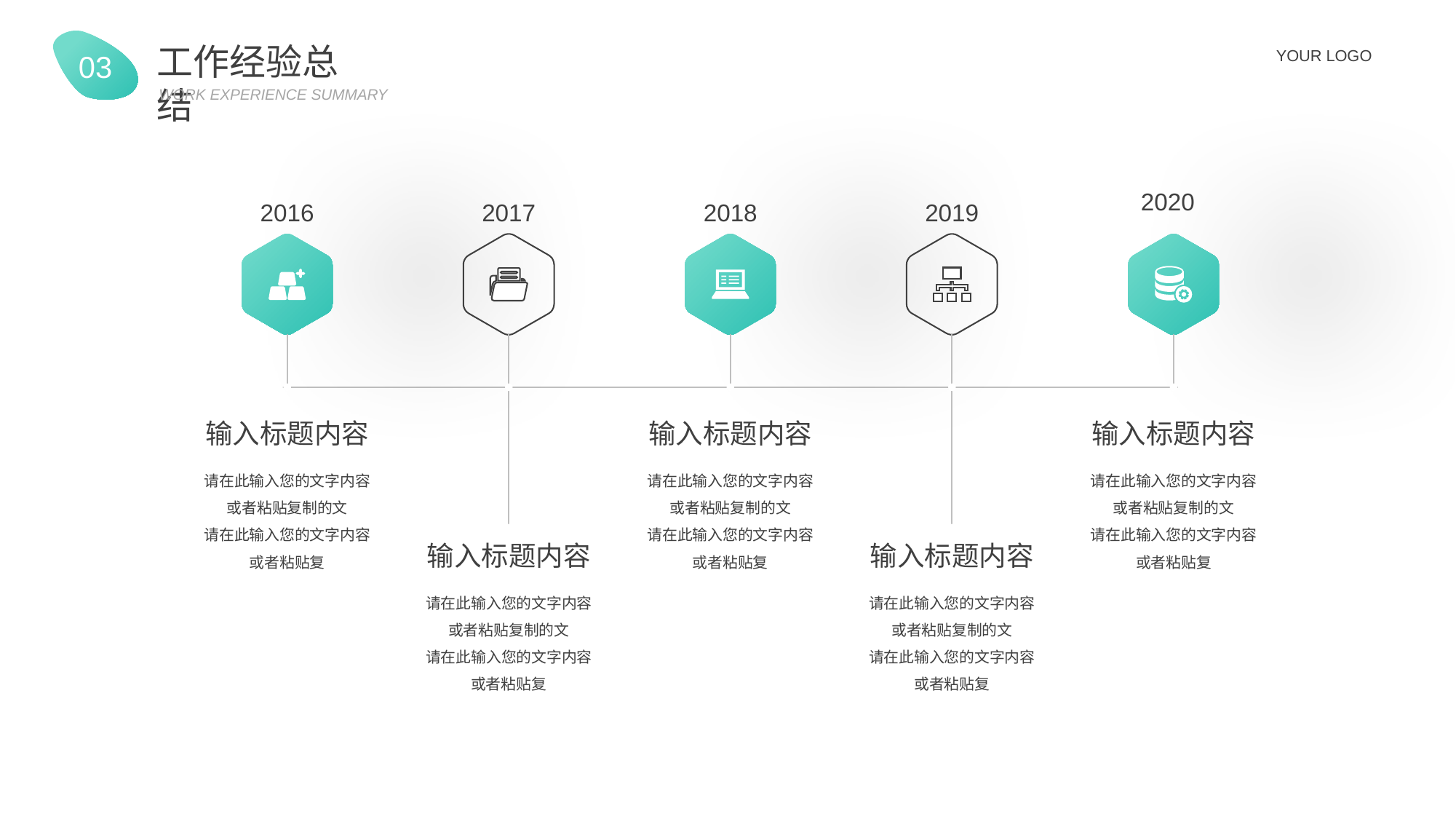

03
工作经验总结
WORK EXPERIENCE SUMMARY
YOUR LOGO
2020

输入标题内容
请在此输入您的文字内容或者粘贴复制的文
请在此输入您的文字内容或者粘贴复
2016

输入标题内容
请在此输入您的文字内容或者粘贴复制的文
请在此输入您的文字内容或者粘贴复
2017

输入标题内容
请在此输入您的文字内容或者粘贴复制的文
请在此输入您的文字内容或者粘贴复
2018

输入标题内容
请在此输入您的文字内容或者粘贴复制的文
请在此输入您的文字内容或者粘贴复
2019

输入标题内容
请在此输入您的文字内容或者粘贴复制的文
请在此输入您的文字内容或者粘贴复